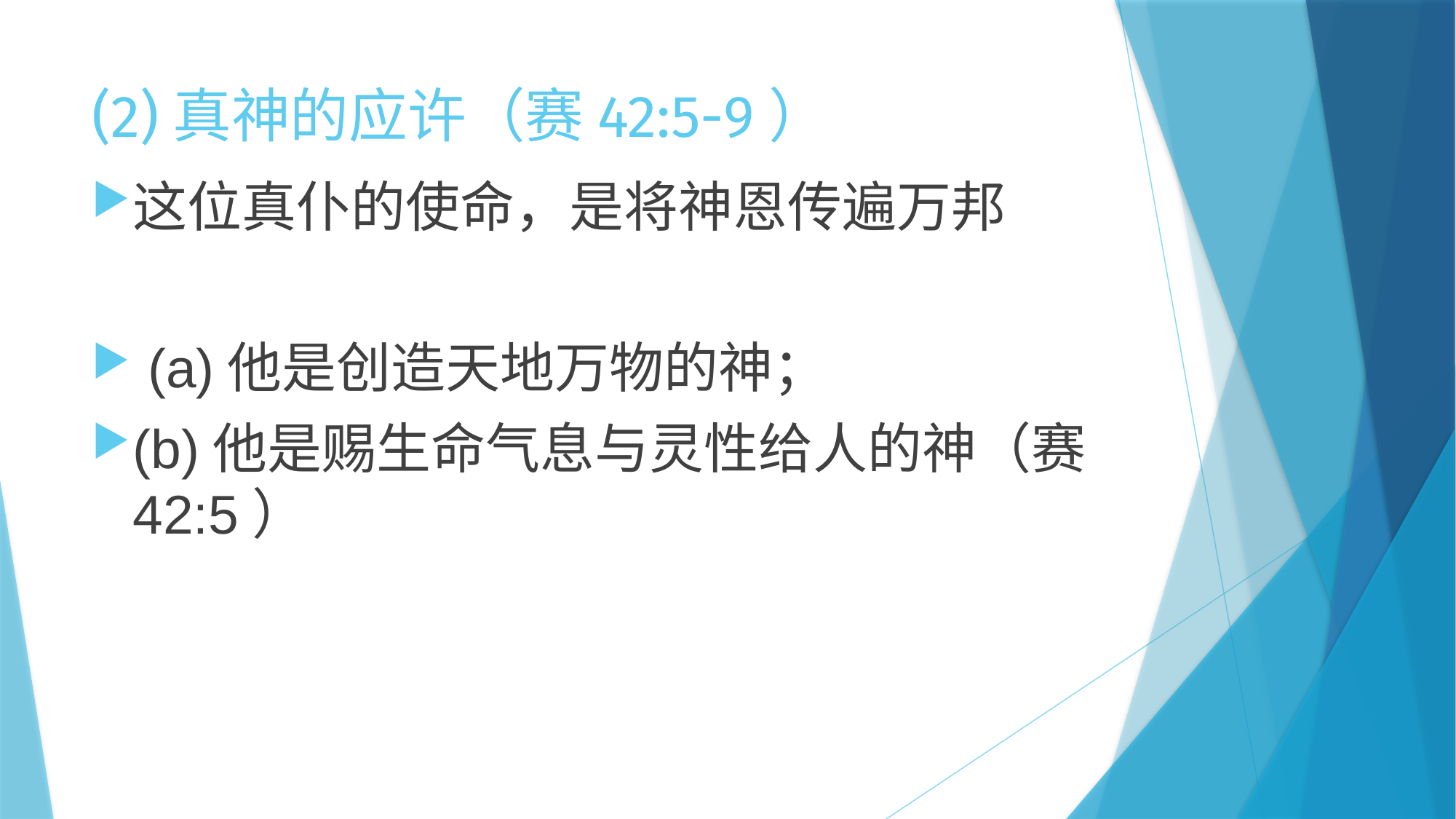

# (2)真神的应许（赛42:5-9）
这位真仆的使命，是将神恩传遍万邦

 (a)他是创造天地万物的神；
(b)他是赐生命气息与灵性给人的神（赛42:5）